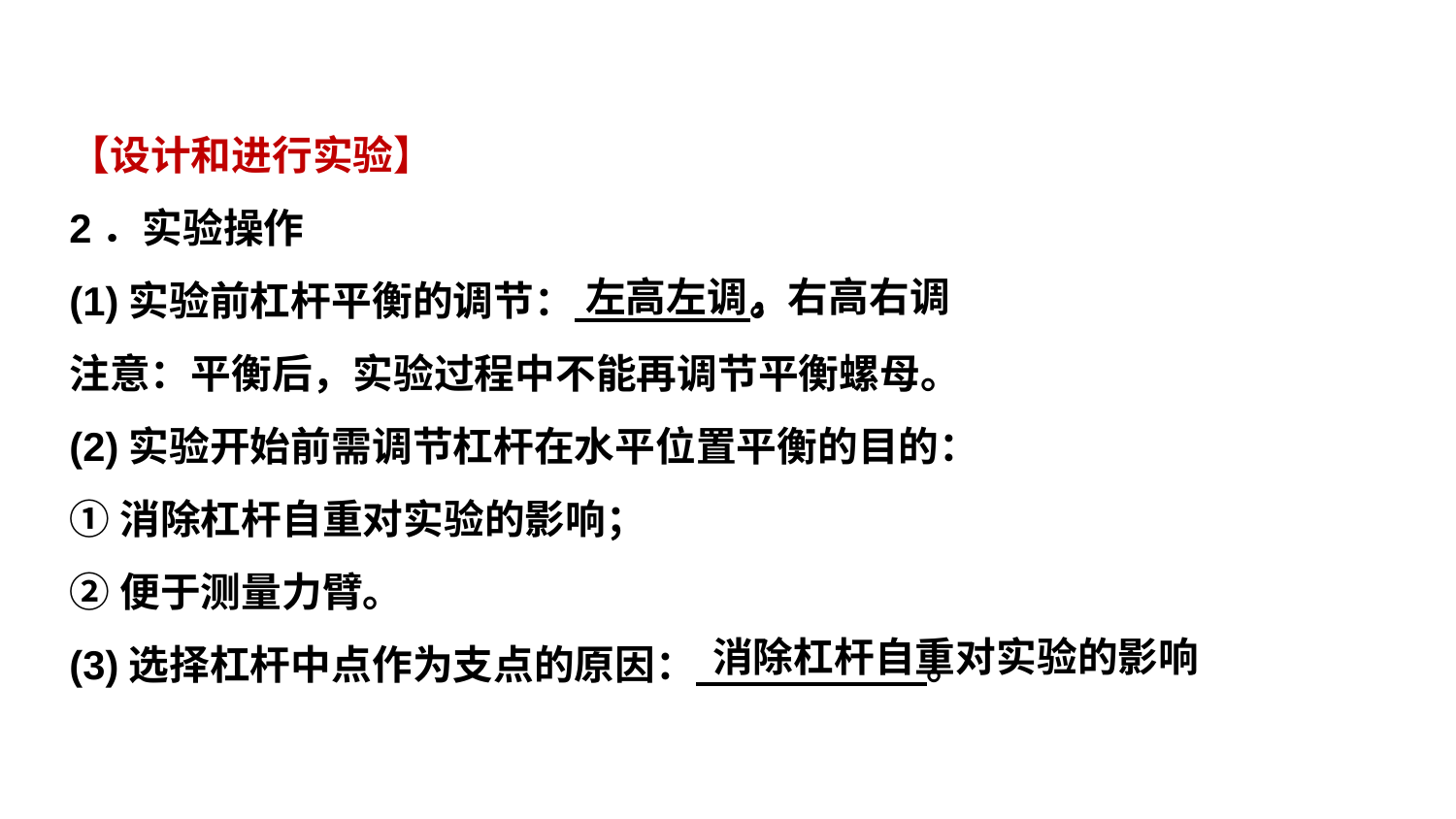

【设计和进行实验】
2．实验操作
(1)实验前杠杆平衡的调节：                   。
注意：平衡后，实验过程中不能再调节平衡螺母。
(2)实验开始前需调节杠杆在水平位置平衡的目的：
①消除杠杆自重对实验的影响；
②便于测量力臂。
(3)选择杠杆中点作为支点的原因：                         。
左高左调，右高右调
消除杠杆自重对实验的影响